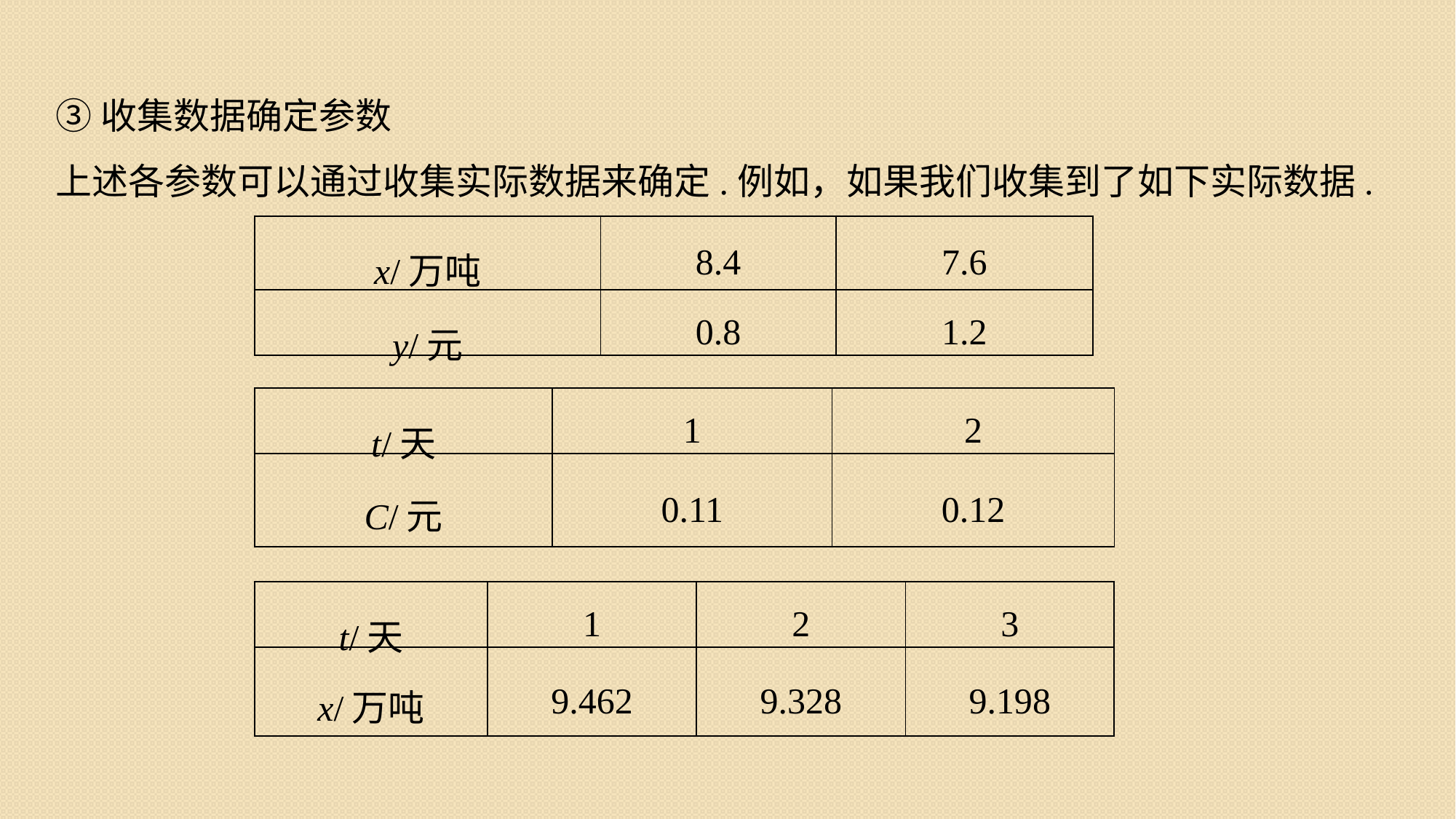

③收集数据确定参数
上述各参数可以通过收集实际数据来确定.例如，如果我们收集到了如下实际数据.
| x/万吨 | 8.4 | 7.6 |
| --- | --- | --- |
| y/元 | 0.8 | 1.2 |
| t/天 | 1 | 2 |
| --- | --- | --- |
| C/元 | 0.11 | 0.12 |
| t/天 | 1 | 2 | 3 |
| --- | --- | --- | --- |
| x/万吨 | 9.462 | 9.328 | 9.198 |